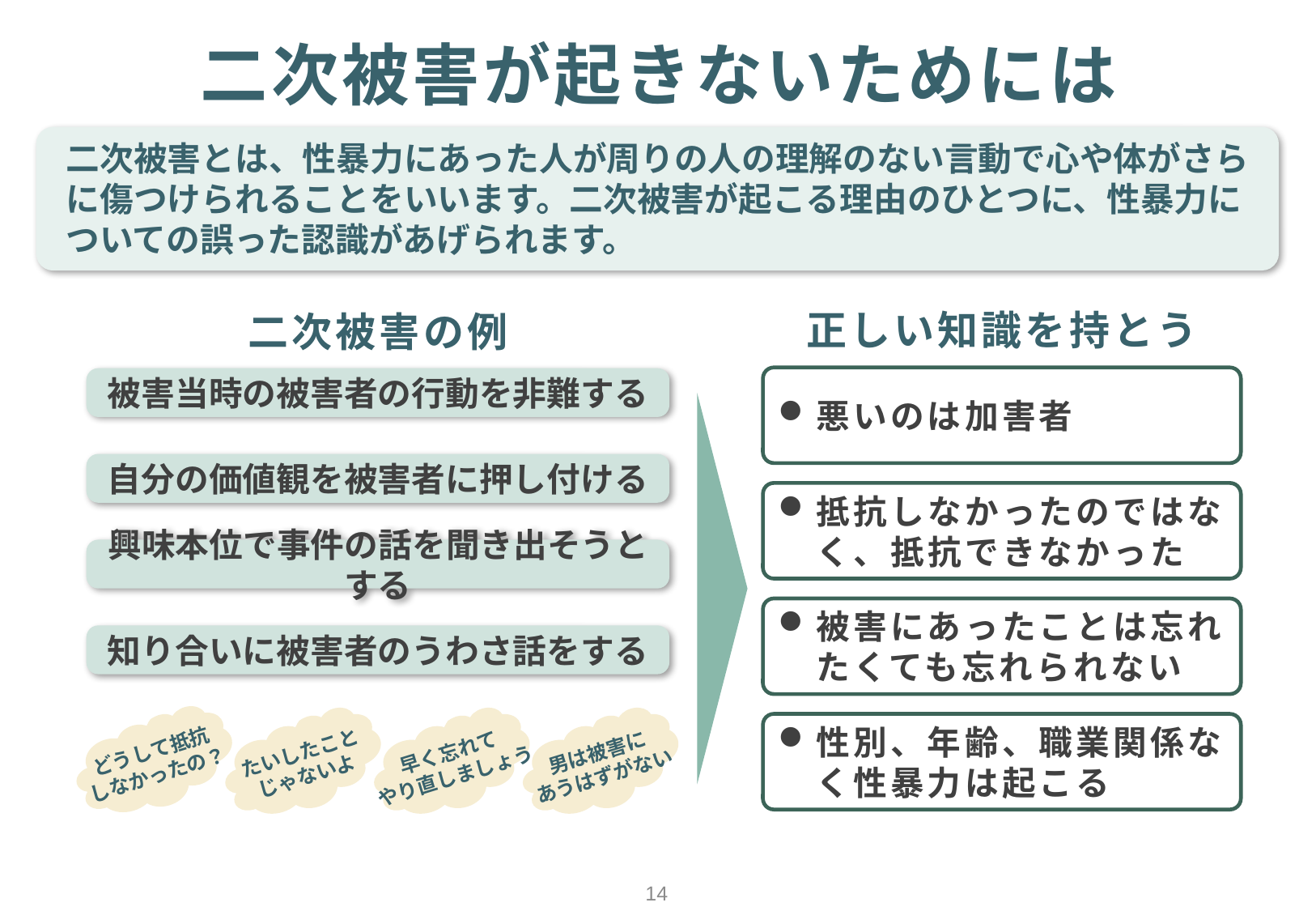

二次被害が起きないためには
二次被害とは、性暴力にあった人が周りの人の理解のない言動で心や体がさらに傷つけられることをいいます。二次被害が起こる理由のひとつに、性暴力についての誤った認識があげられます。
正しい知識を持とう
二次被害の例
悪いのは加害者
抵抗しなかったのではなく、抵抗できなかった
被害にあったことは忘れたくても忘れられない
性別、年齢、職業関係なく性暴力は起こる
被害当時の被害者の行動を非難する
自分の価値観を被害者に押し付ける
興味本位で事件の話を聞き出そうとする
知り合いに被害者のうわさ話をする

どうして抵抗
しなかったの？

たいしたこと
じゃないよ

早く忘れて
やり直しましょう

男は被害に
あうはずがない

14